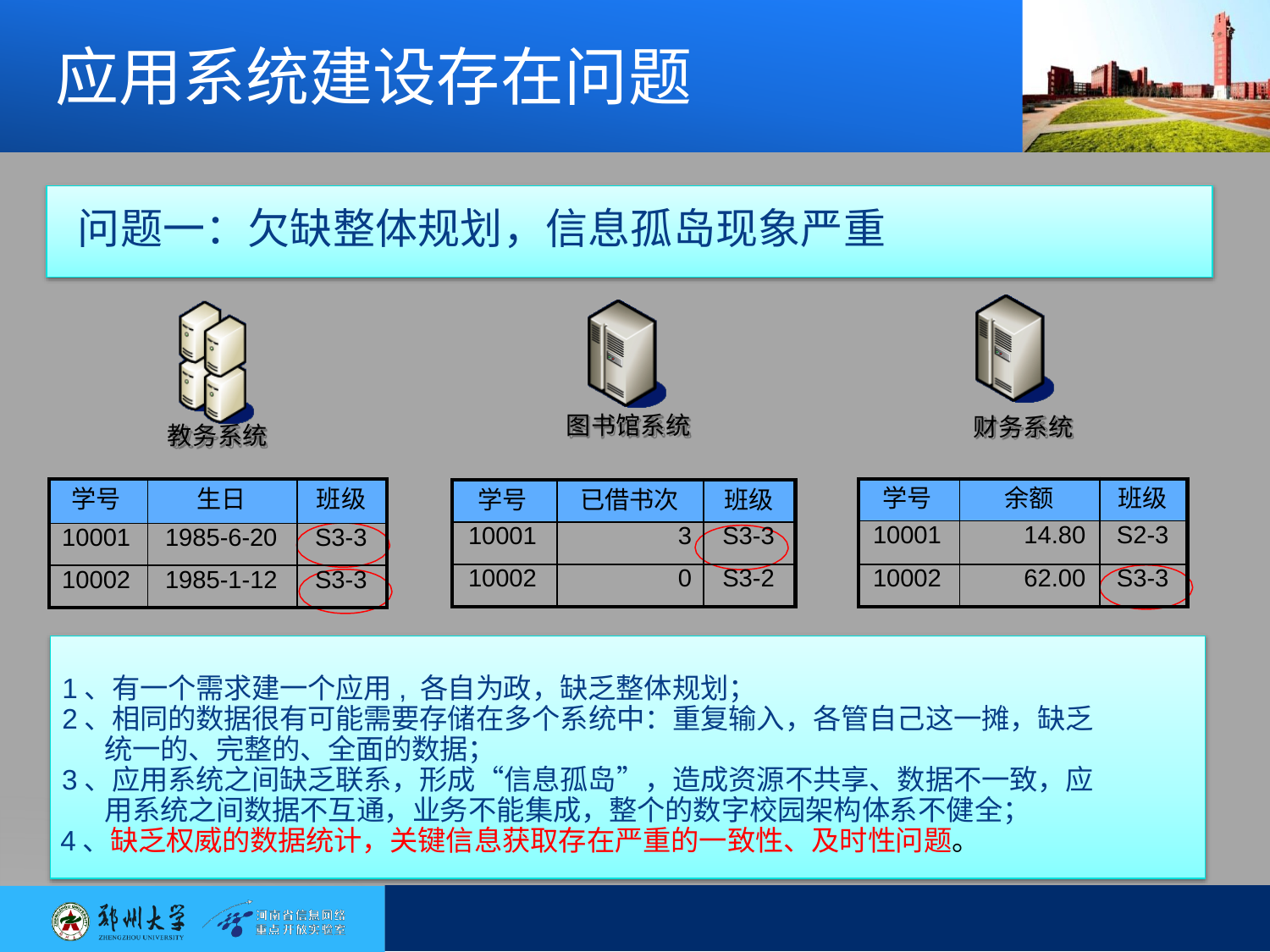

# 应用系统建设存在问题

问题一：欠缺整体规划，信息孤岛现象严重

图书馆系统

财务系统
教务系统
| 学号 | 余额 | 班级 |
| --- | --- | --- |
| 10001 | 14.80 | S2-3 |
| 10002 | 62.00 | S3-3 |
| 学号 | 生日 | 班级 |
| --- | --- | --- |
| 10001 | 1985-6-20 | S3-3 |
| 10002 | 1985-1-12 | S3-3 |
| 学号 | 已借书次 | 班级 |
| --- | --- | --- |
| 10001 | 3 | S3-3 |
| 10002 | 0 | S3-2 |

1、有一个需求建一个应用,各自为政，缺乏整体规划；
2、相同的数据很有可能需要存储在多个系统中：重复输入，各管自己这一摊，缺乏
统一的、完整的、全面的数据；
3、应用系统之间缺乏联系，形成“信息孤岛”，造成资源不共享、数据不一致，应 用系统之间数据不互通，业务不能集成，整个的数字校园架构体系不健全；
4、缺乏权威的数据统计，关键信息获取存在严重的一致性、及时性问题。